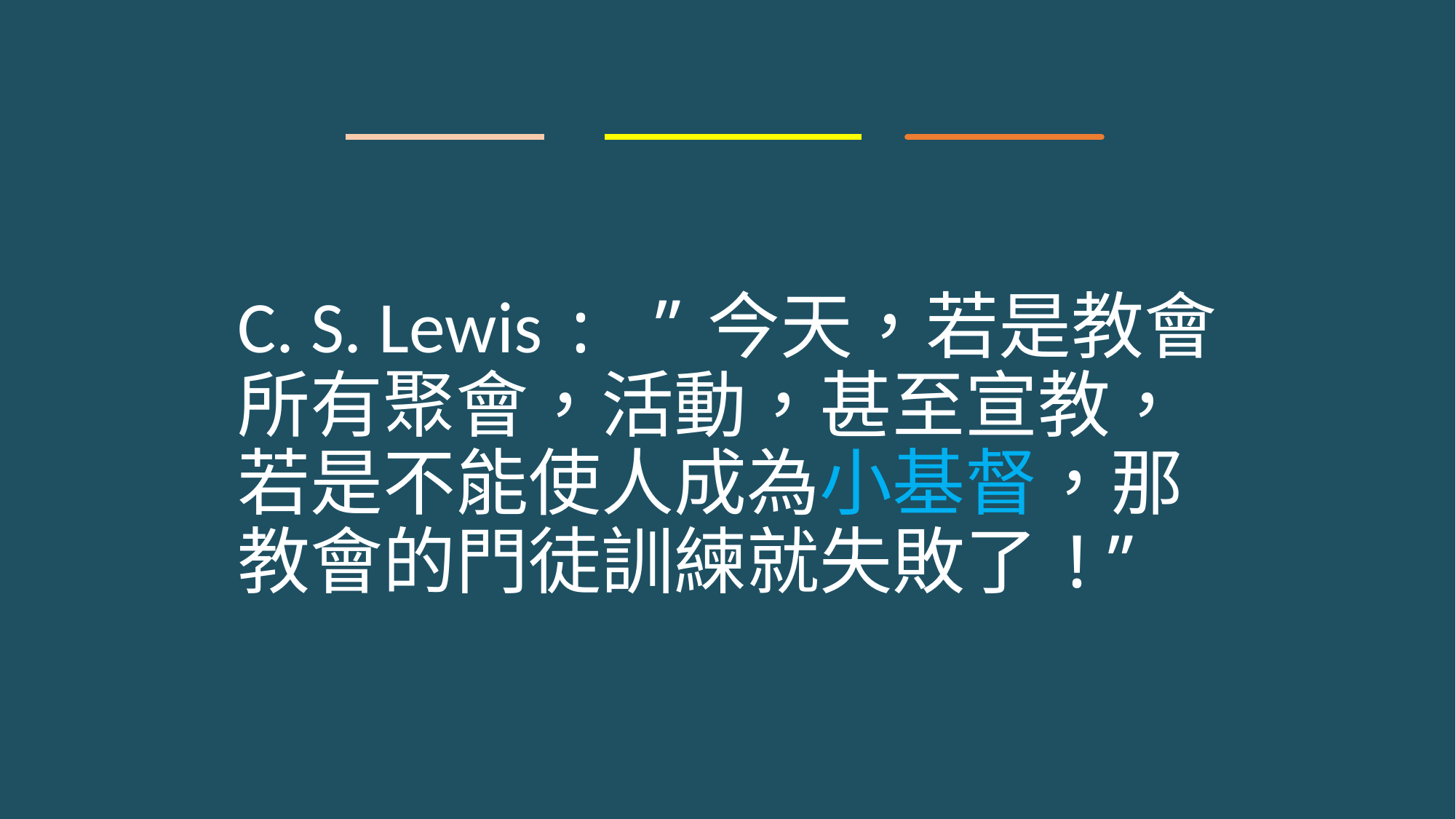

C. S. Lewis : ”今天，若是教會所有聚會，活動，甚至宣教，若是不能使人成為小基督，那教會的門徒訓練就失敗了!”